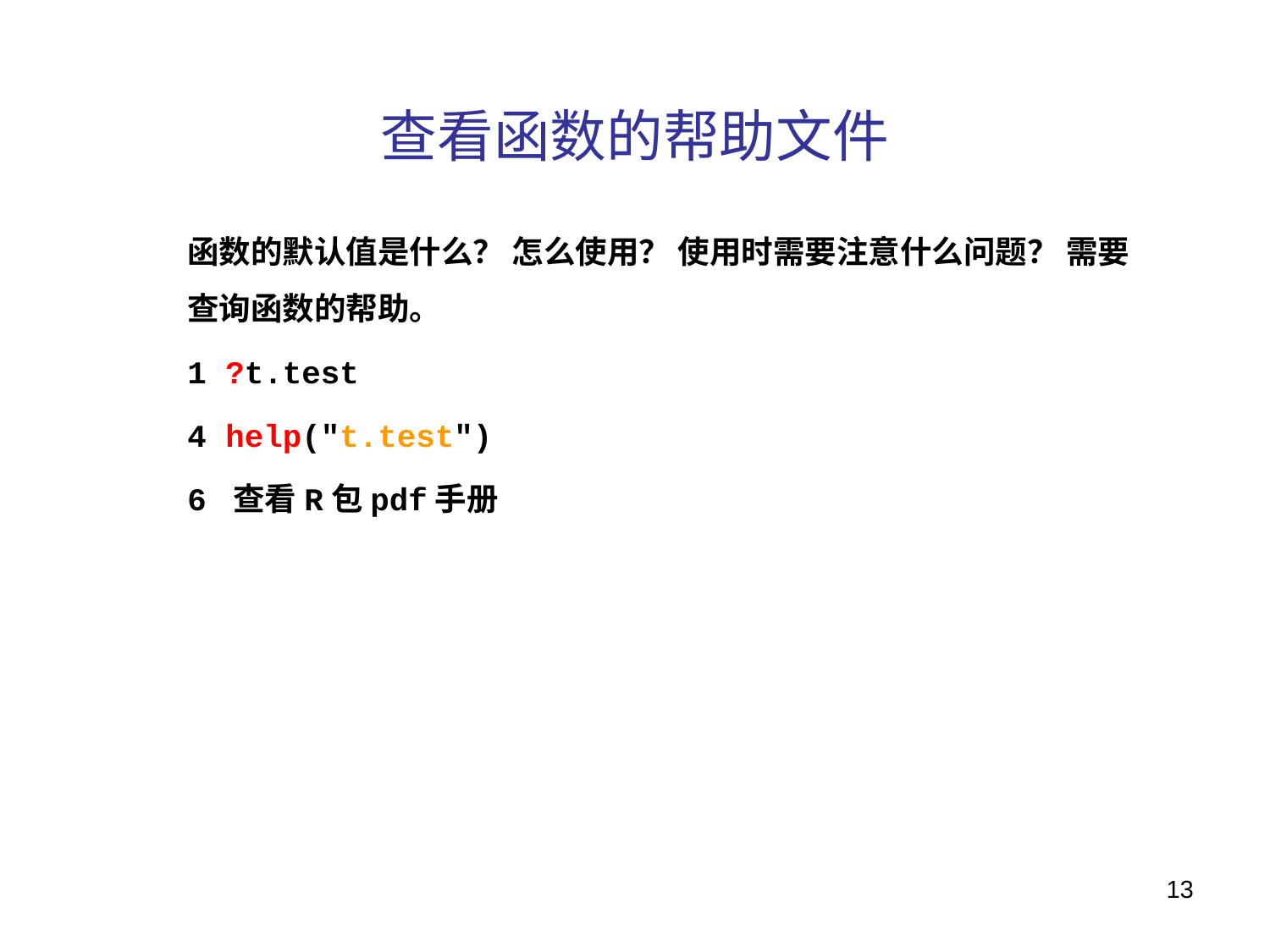

# 查看函数的帮助文件
函数的默认值是什么？ 怎么使用？ 使用时需要注意什么问题？ 需要查询函数的帮助。
1 ?t.test
4 help("t.test")
6 查看R包pdf手册
13